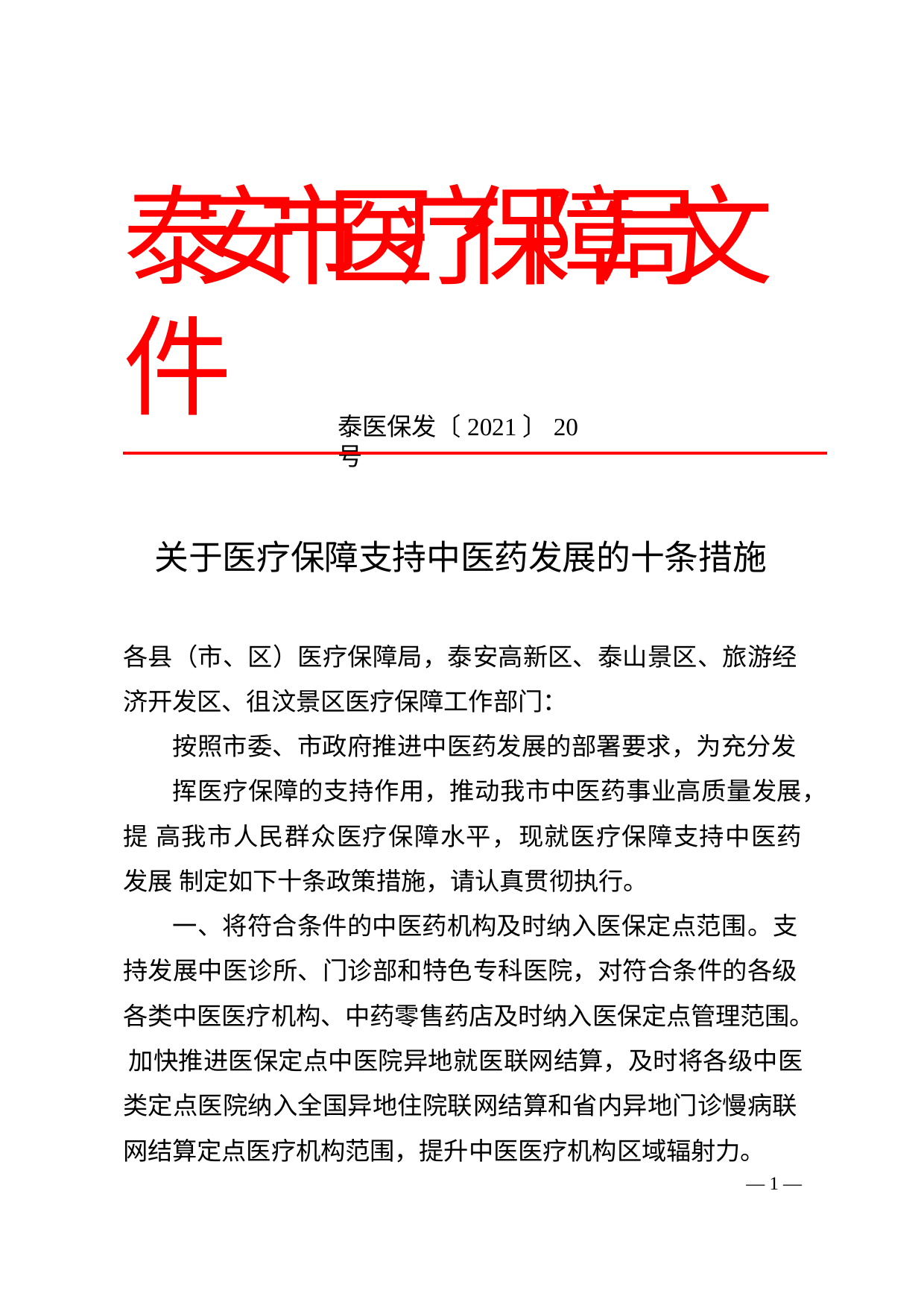

# 泰安市医疗保障局文件
泰医保发〔2021〕20号

关于医疗保障支持中医药发展的十条措施

各县（市、区）医疗保障局，泰安高新区、泰山景区、旅游经 济开发区、徂汶景区医疗保障工作部门：
按照市委、市政府推进中医药发展的部署要求，为充分发
挥医疗保障的支持作用，推动我市中医药事业高质量发展，提 高我市人民群众医疗保障水平，现就医疗保障支持中医药发展 制定如下十条政策措施，请认真贯彻执行。
一、将符合条件的中医药机构及时纳入医保定点范围。支 持发展中医诊所、门诊部和特色专科医院，对符合条件的各级 各类中医医疗机构、中药零售药店及时纳入医保定点管理范围。 加快推进医保定点中医院异地就医联网结算，及时将各级中医 类定点医院纳入全国异地住院联网结算和省内异地门诊慢病联 网结算定点医疗机构范围，提升中医医疗机构区域辐射力。
— 1 —